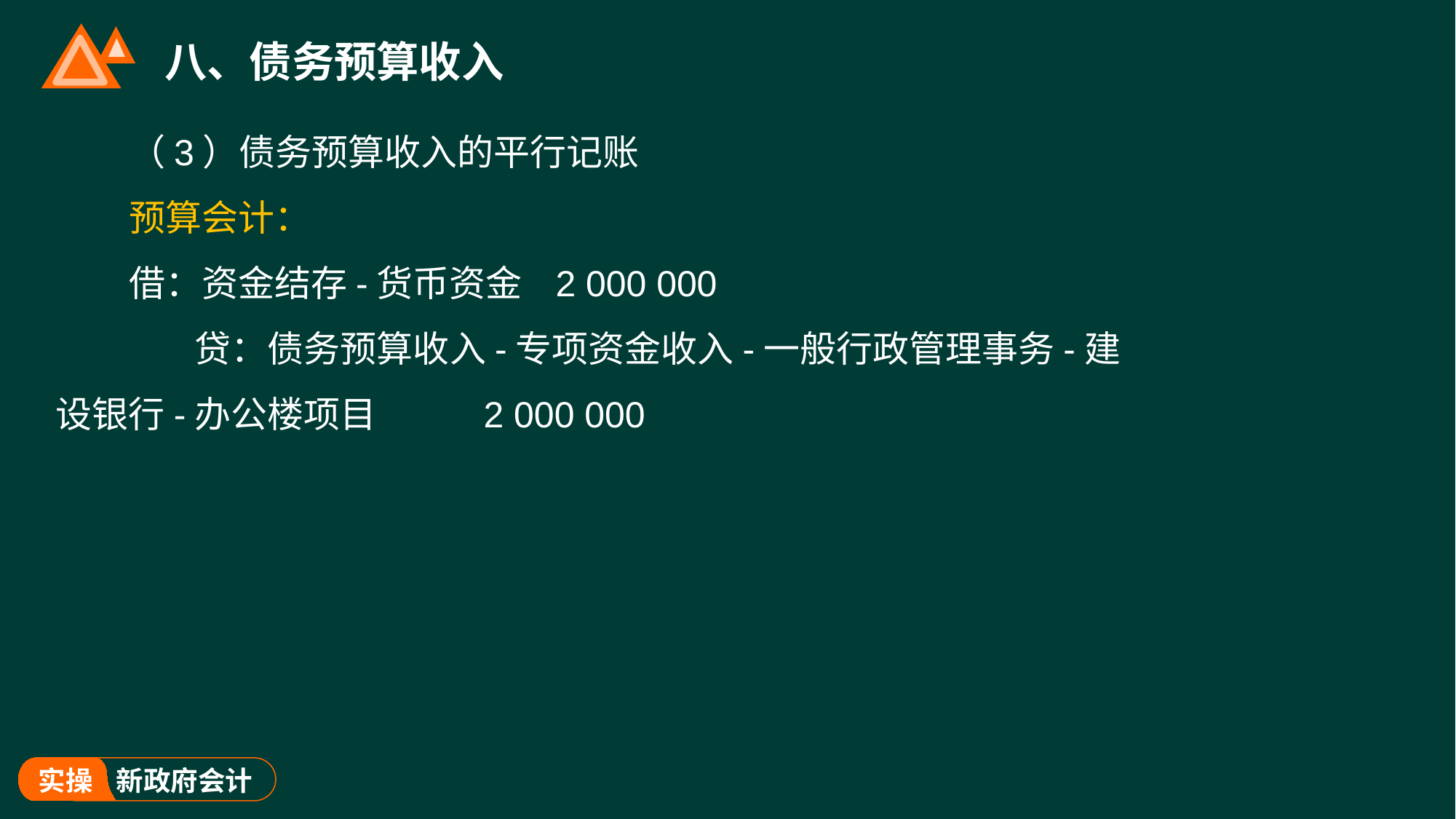

# 八、债务预算收入
（3）债务预算收入的平行记账
预算会计：
借：资金结存-货币资金   2 000 000
       贷：债务预算收入-专项资金收入-一般行政管理事务-建设银行-办公楼项目            2 000 000